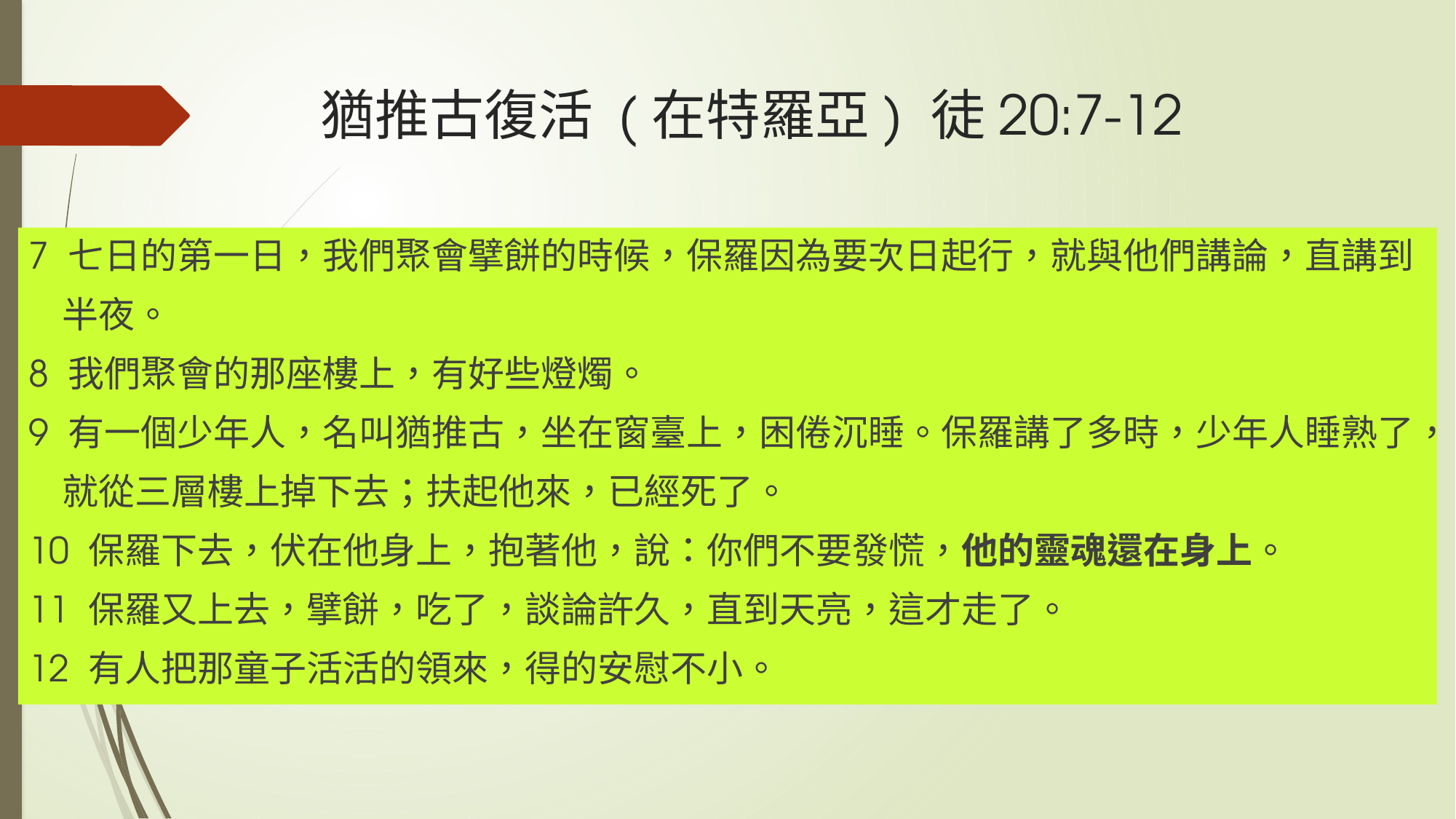

# 猶推古復活 (在特羅亞) 徒20:7-12
7 七日的第一日，我們聚會擘餅的時候，保羅因為要次日起行，就與他們講論，直講到
   半夜。
8 我們聚會的那座樓上，有好些燈燭。
9 有一個少年人，名叫猶推古，坐在窗臺上，困倦沉睡。保羅講了多時，少年人睡熟了，
   就從三層樓上掉下去；扶起他來，已經死了。
10 保羅下去，伏在他身上，抱著他，說：你們不要發慌，他的靈魂還在身上。
11 保羅又上去，擘餅，吃了，談論許久，直到天亮，這才走了。
12 有人把那童子活活的領來，得的安慰不小。